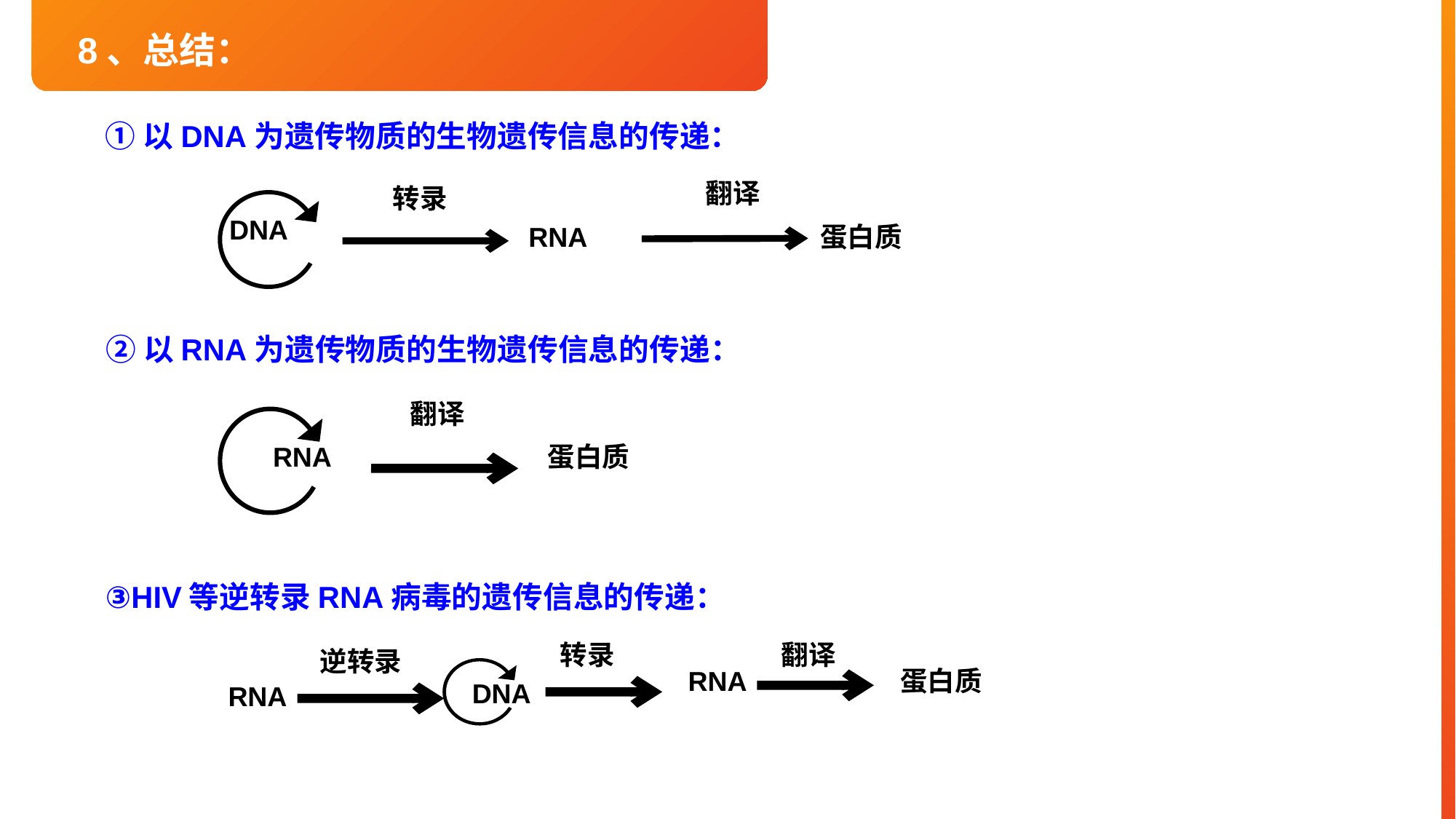

8、总结：
①以DNA为遗传物质的生物遗传信息的传递：
翻译
转录
DNA
RNA
蛋白质

②以RNA为遗传物质的生物遗传信息的传递：
翻译

蛋白质
RNA

③HIV等逆转录RNA病毒的遗传信息的传递：
转录
翻译
逆转录
RNA
蛋白质
DNA
RNA